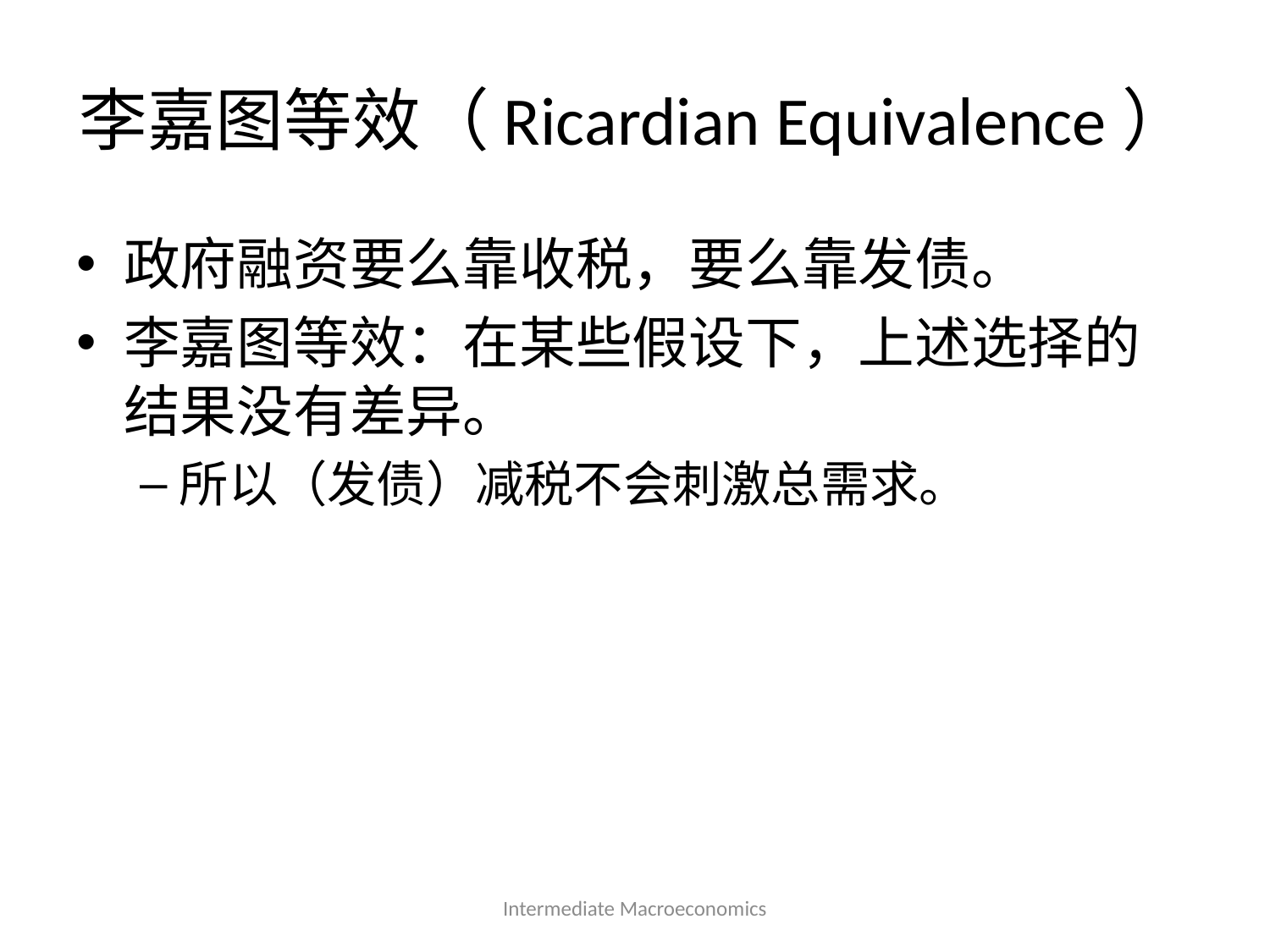

# 李嘉图等效（Ricardian Equivalence）
政府融资要么靠收税，要么靠发债。
李嘉图等效：在某些假设下，上述选择的结果没有差异。
所以（发债）减税不会刺激总需求。
Intermediate Macroeconomics